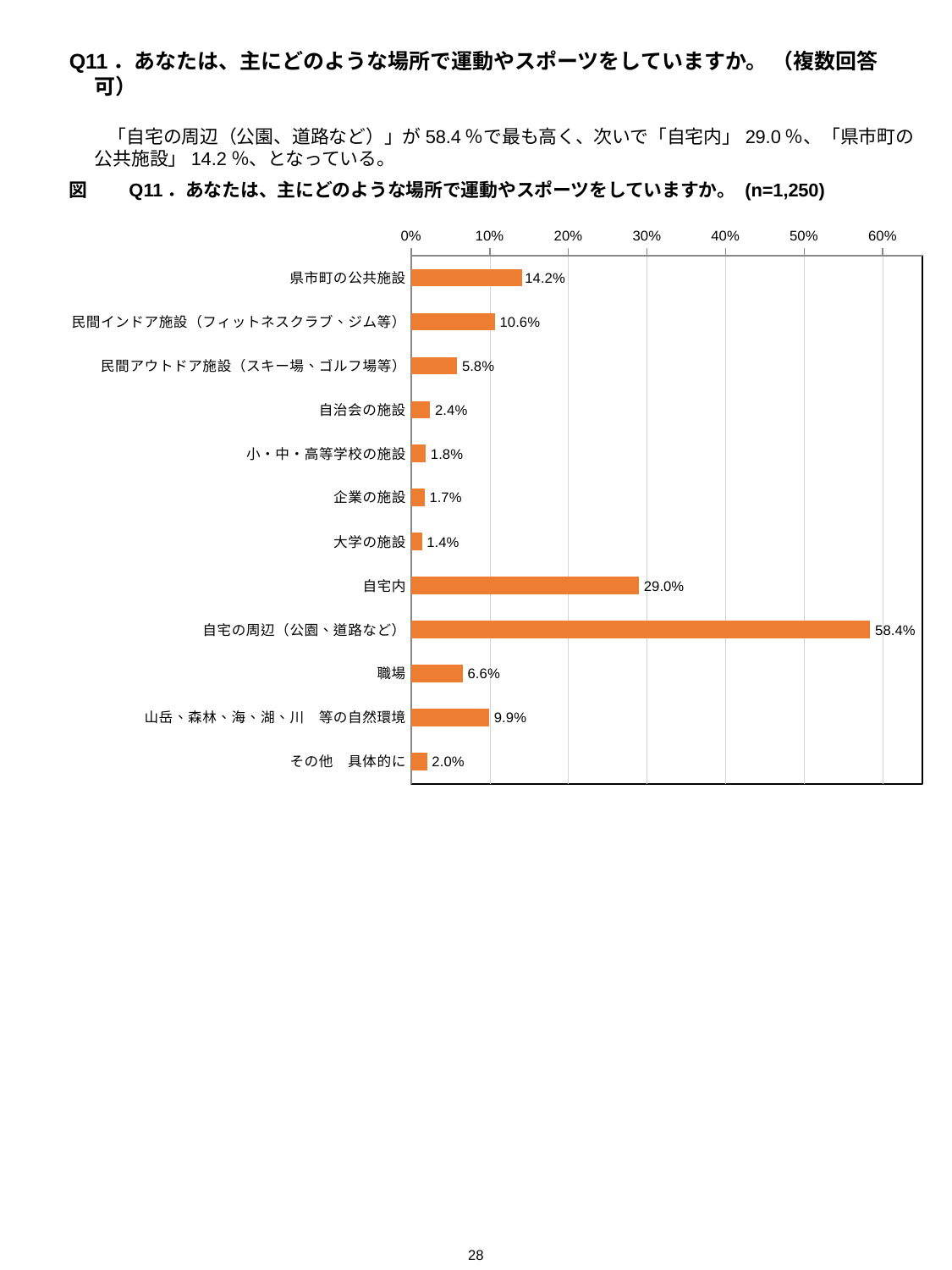

Q11．あなたは、主にどのような場所で運動やスポーツをしていますか。 （複数回答可）

　　「自宅の周辺（公園、道路など）」が58.4％で最も高く、次いで「自宅内」29.0％、「県市町の公共施設」14.2％、となっている。
図　　Q11．あなたは、主にどのような場所で運動やスポーツをしていますか。 (n=1,250)

### Chart

| Category |  |
|---|---|
| 県市町の公共施設 | 14.16 |
| 民間インドア施設（フィットネスクラブ、ジム等） | 10.64 |
| 民間アウトドア施設（スキー場、ゴルフ場等） | 5.84 |
| 自治会の施設 | 2.4 |
| 小・中・高等学校の施設 | 1.84 |
| 企業の施設 | 1.68 |
| 大学の施設 | 1.36 |
| 自宅内 | 28.96 |
| 自宅の周辺（公園、道路など） | 58.4 |
| 職場 | 6.56 |
| 山岳、森林、海、湖、川　等の自然環境 | 9.92 |
| その他　具体的に | 2.0 |
28